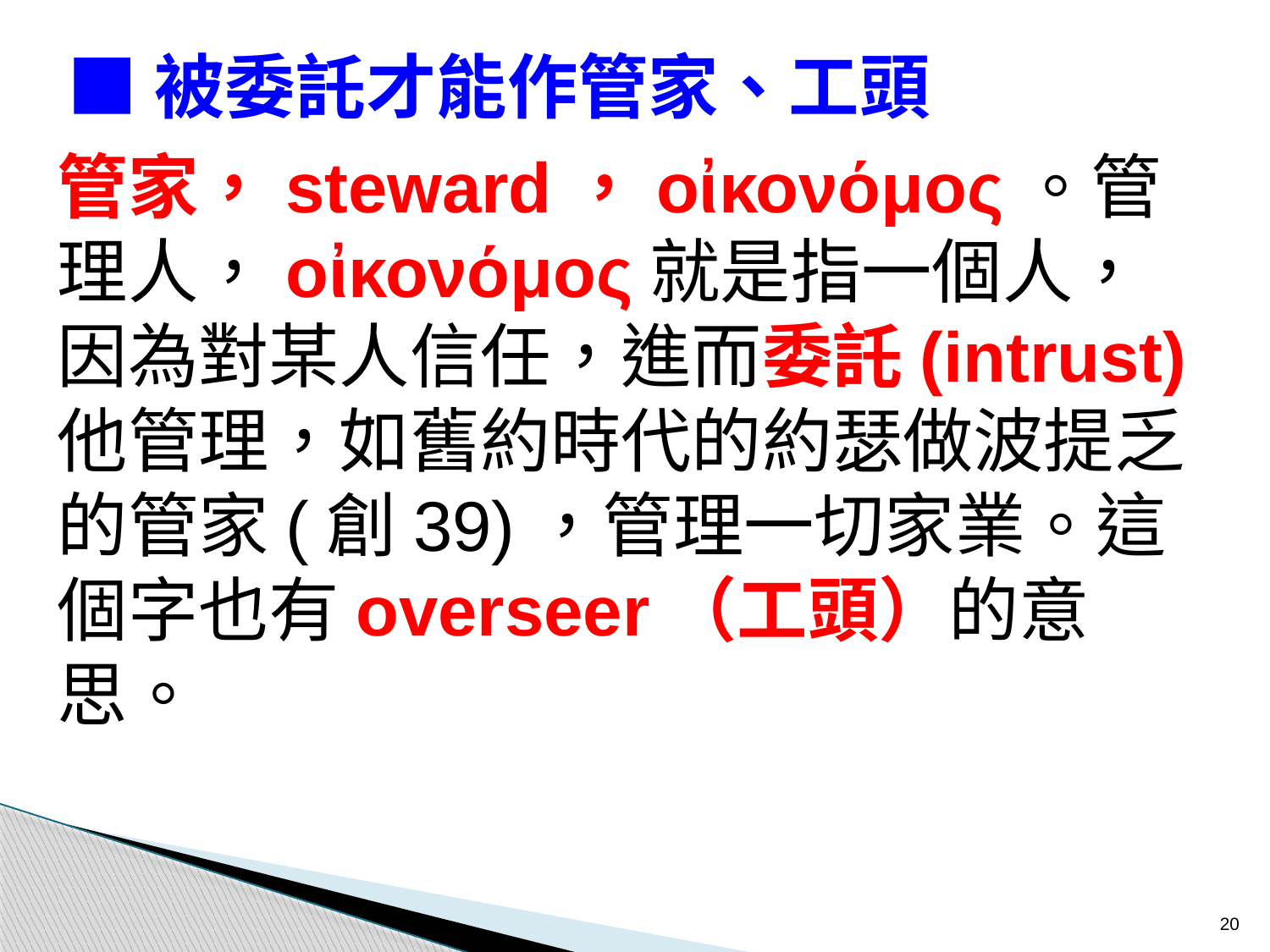

■被委託才能作管家、工頭
管家，steward，οἰκονόμος。管理人，οἰκονόμος就是指一個人，因為對某人信任，進而委託(intrust)他管理，如舊約時代的約瑟做波提乏的管家(創39)，管理一切家業。這個字也有overseer（工頭）的意思。
20